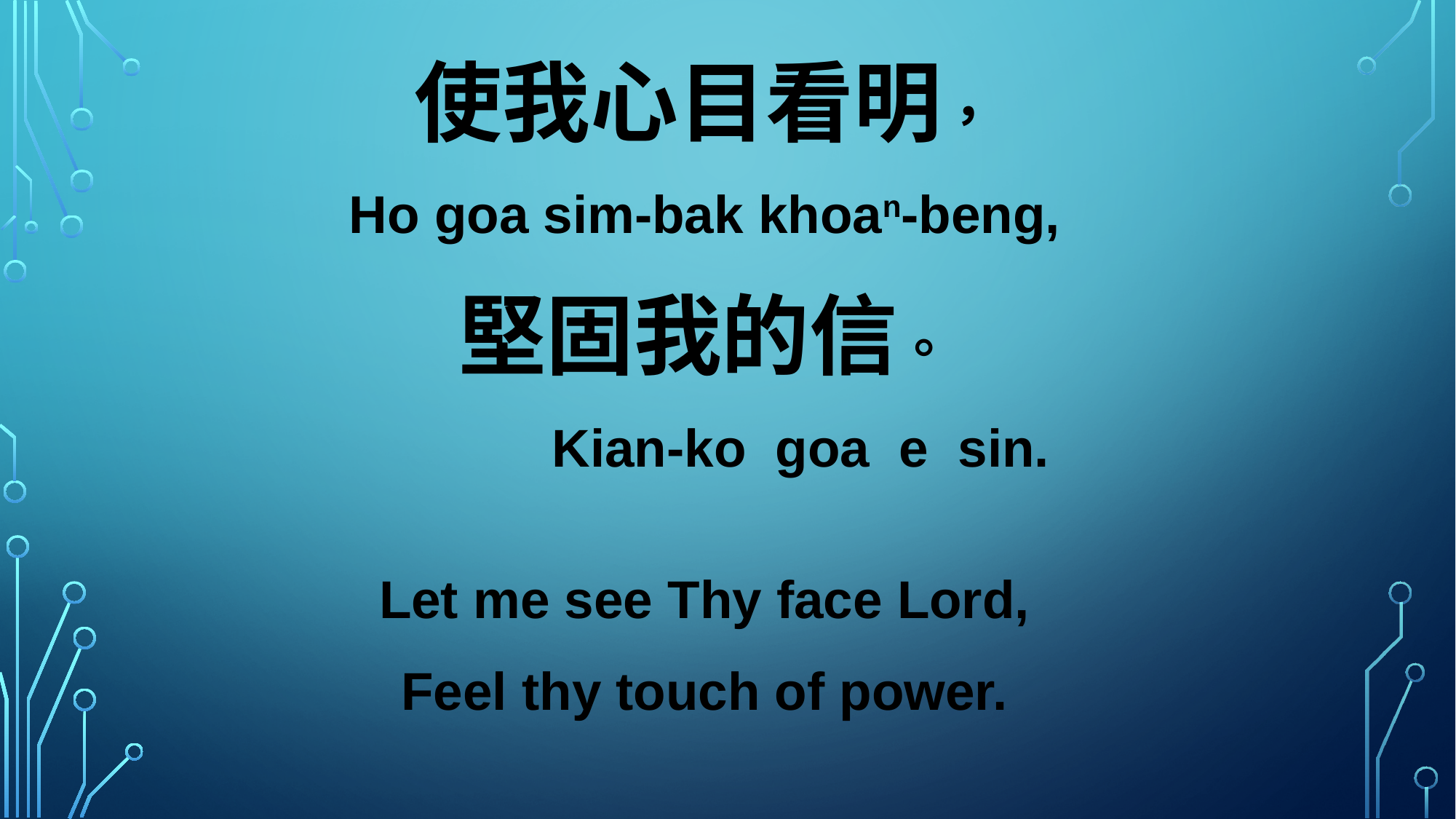

使我心目看明，
Ho goa sim-bak khoan-beng,
堅固我的信。
                         Kian-ko  goa  e  sin.

Let me see Thy face Lord,
Feel thy touch of power.